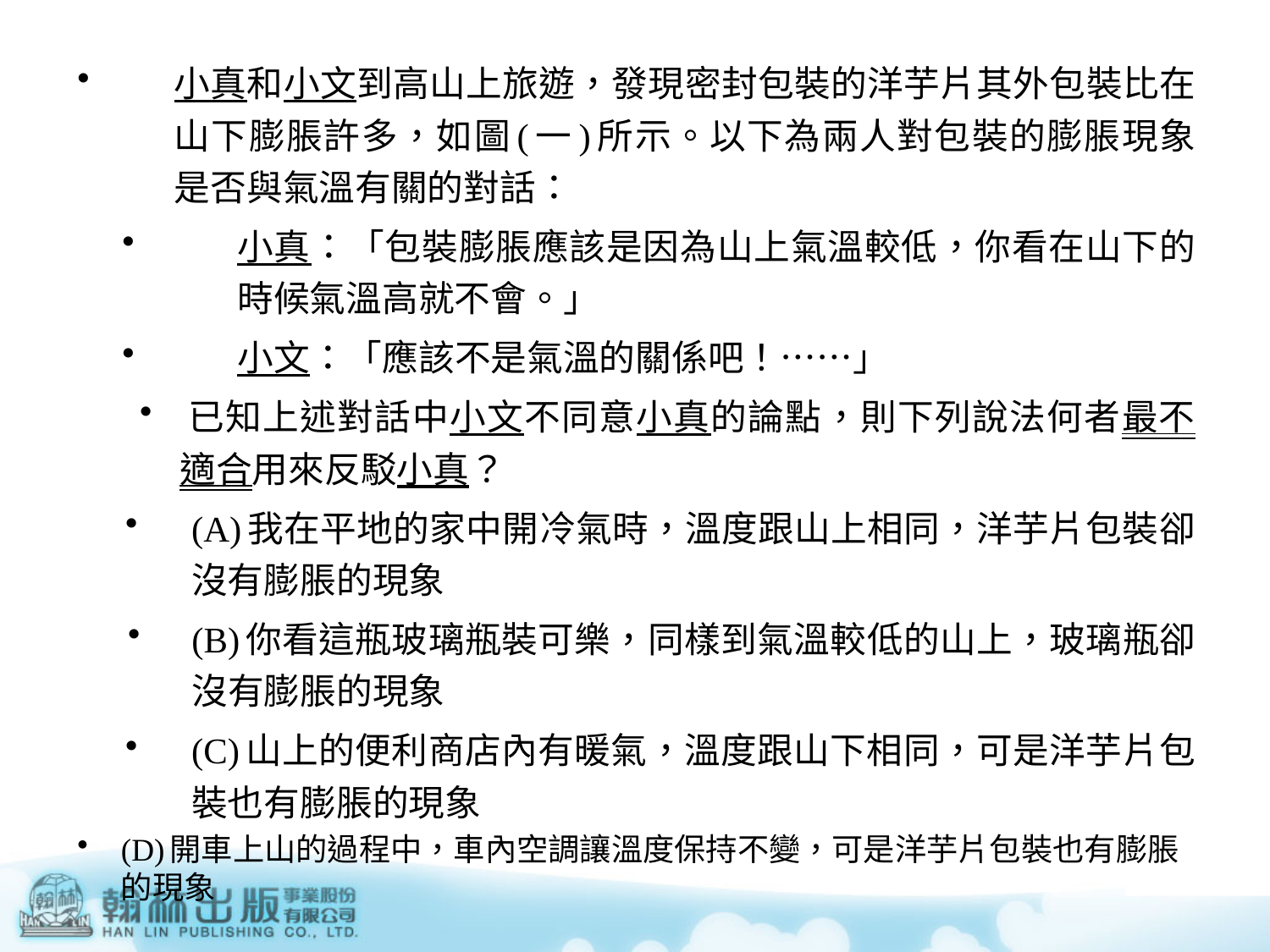

小真和小文到高山上旅遊，發現密封包裝的洋芋片其外包裝比在山下膨脹許多，如圖(一)所示。以下為兩人對包裝的膨脹現象是否與氣溫有關的對話：
小真：「包裝膨脹應該是因為山上氣溫較低，你看在山下的時候氣溫高就不會。」
小文：「應該不是氣溫的關係吧！……」
已知上述對話中小文不同意小真的論點，則下列說法何者最不適合用來反駁小真？
(A)我在平地的家中開冷氣時，溫度跟山上相同，洋芋片包裝卻沒有膨脹的現象
(B)你看這瓶玻璃瓶裝可樂，同樣到氣溫較低的山上，玻璃瓶卻沒有膨脹的現象
(C)山上的便利商店內有暖氣，溫度跟山下相同，可是洋芋片包裝也有膨脹的現象
(D)開車上山的過程中，車內空調讓溫度保持不變，可是洋芋片包裝也有膨脹的現象